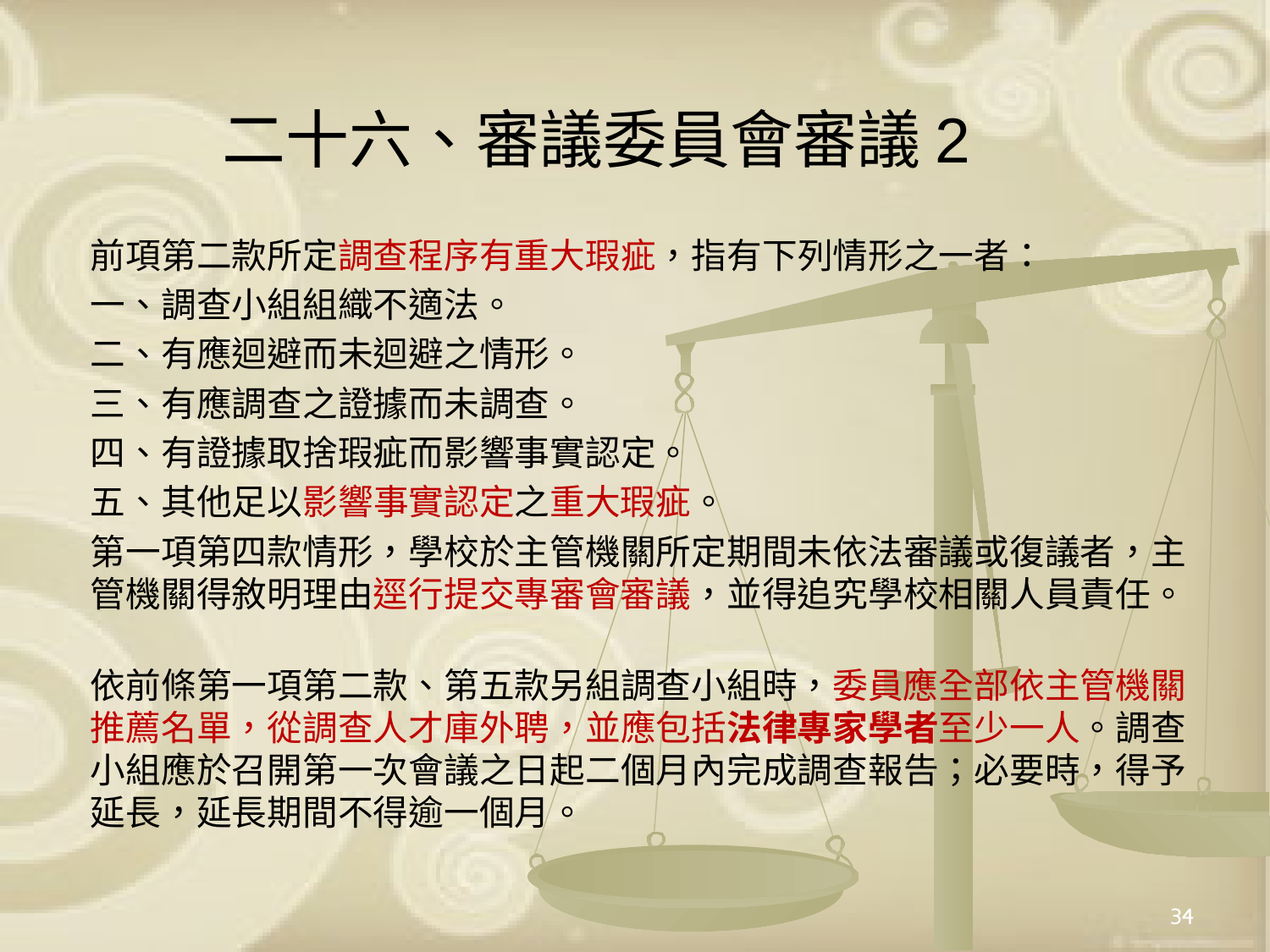

# 二十六、審議委員會審議2
前項第二款所定調查程序有重大瑕疵，指有下列情形之一者：
一、調查小組組織不適法。
二、有應迴避而未迴避之情形。
三、有應調查之證據而未調查。
四、有證據取捨瑕疵而影響事實認定。
五、其他足以影響事實認定之重大瑕疵。
第一項第四款情形，學校於主管機關所定期間未依法審議或復議者，主管機關得敘明理由逕行提交專審會審議，並得追究學校相關人員責任。
依前條第一項第二款、第五款另組調查小組時，委員應全部依主管機關推薦名單，從調查人才庫外聘，並應包括法律專家學者至少一人。調查小組應於召開第一次會議之日起二個月內完成調查報告；必要時，得予延長，延長期間不得逾一個月。
34